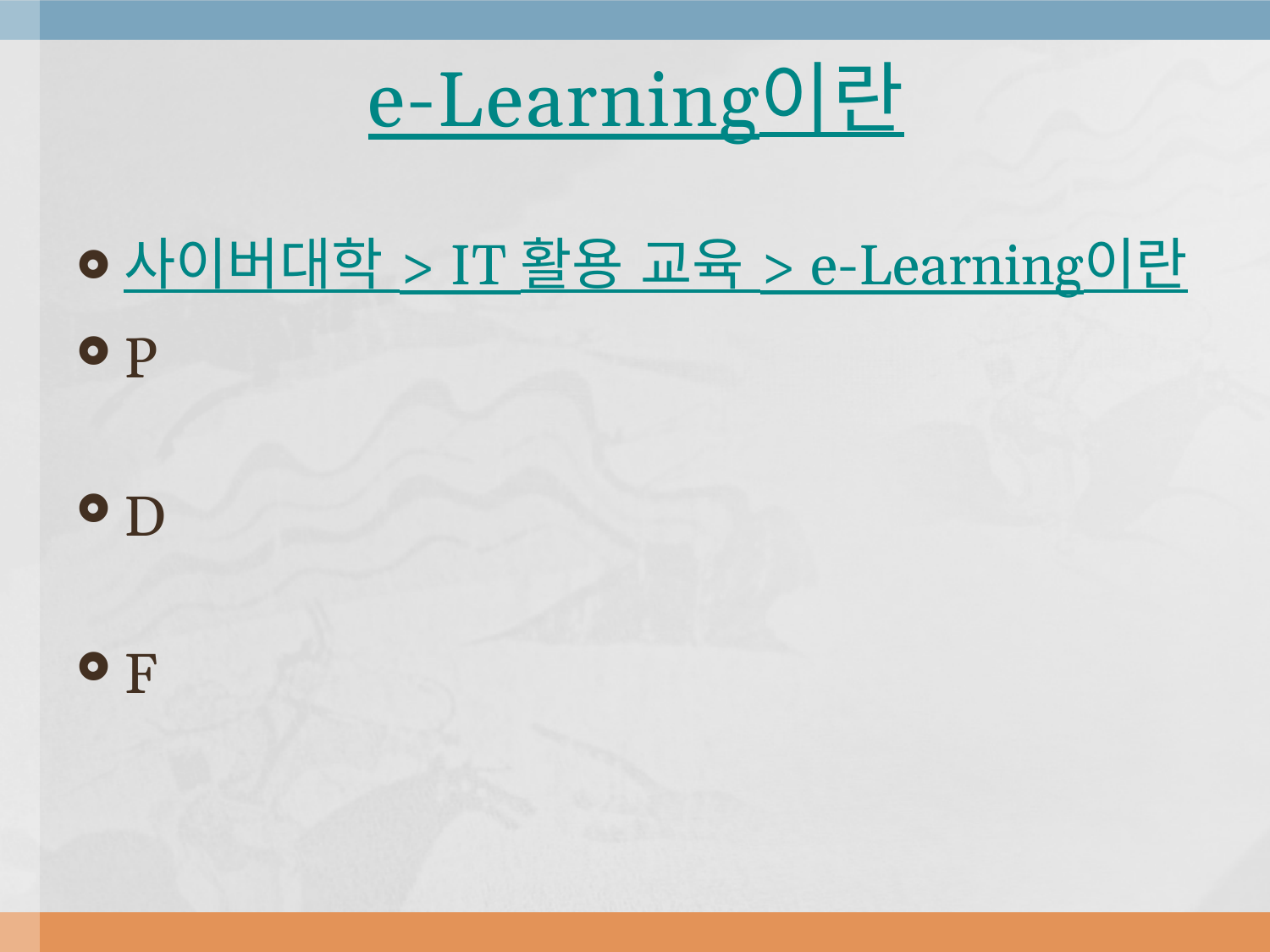

# e-Learning이란
사이버대학 > IT 활용 교육 > e-Learning이란
P

D

F